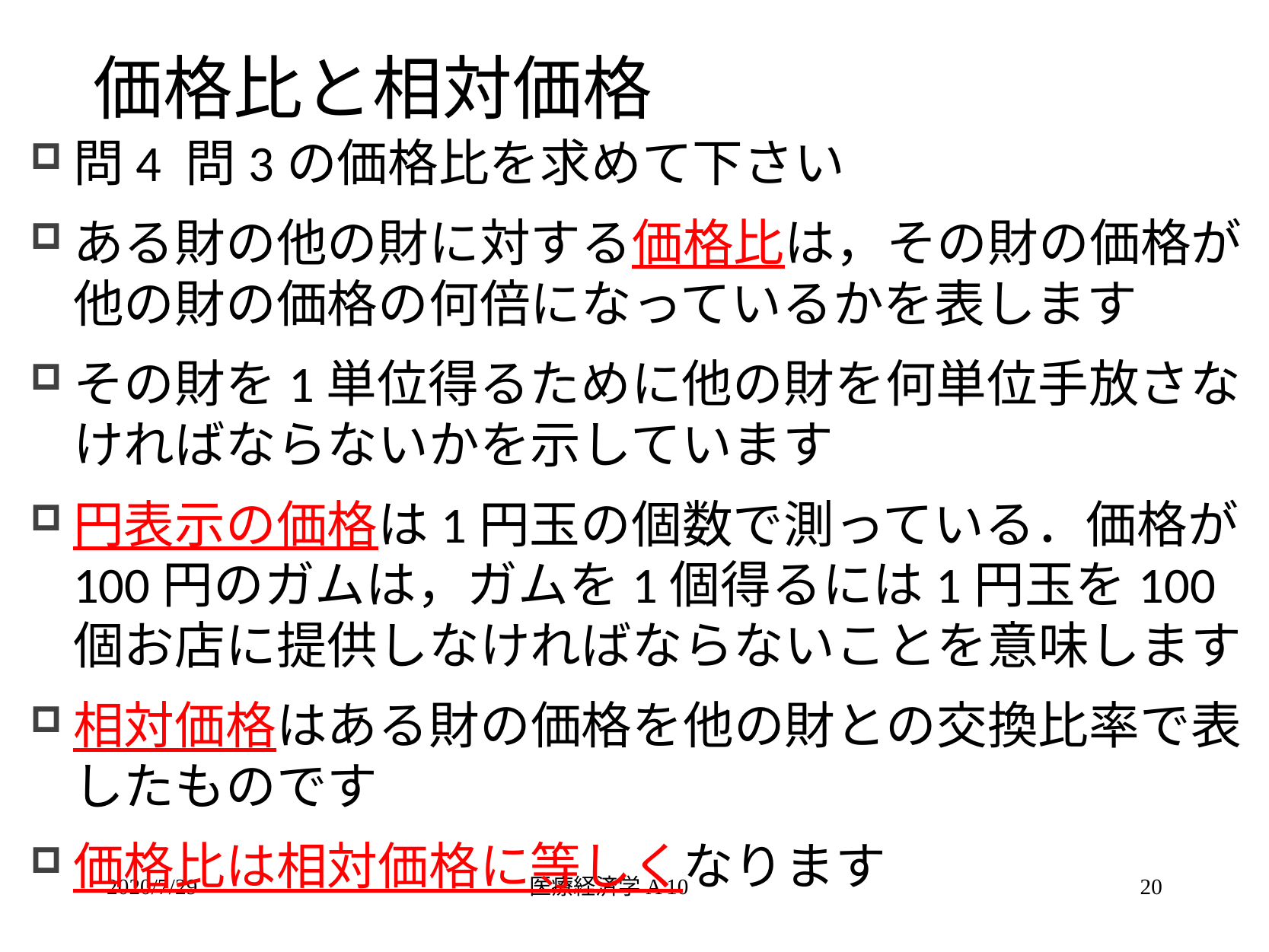

# 価格比と相対価格
問4 問3の価格比を求めて下さい
ある財の他の財に対する価格比は，その財の価格が他の財の価格の何倍になっているかを表します
その財を1単位得るために他の財を何単位手放さなければならないかを示しています
円表示の価格は1円玉の個数で測っている．価格が100円のガムは，ガムを1個得るには1円玉を100個お店に提供しなければならないことを意味します
相対価格はある財の価格を他の財との交換比率で表したものです
価格比は相対価格に等しくなります

2020/7/29
医療経済学A 10
20